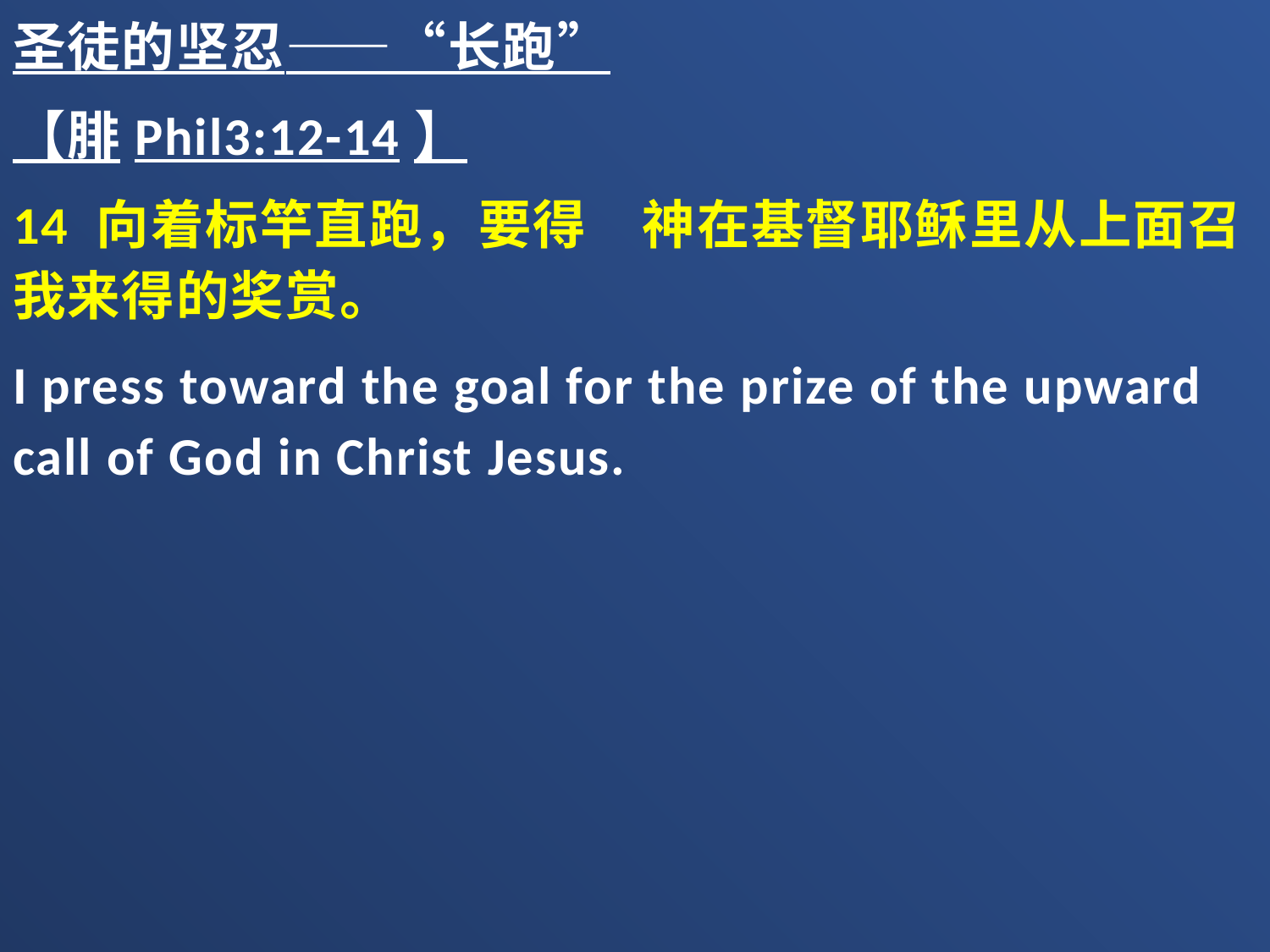

圣徒的坚忍——“长跑”
【腓Phil3:12-14】
14 向着标竿直跑，要得　神在基督耶稣里从上面召我来得的奖赏。
I press toward the goal for the prize of the upward call of God in Christ Jesus.